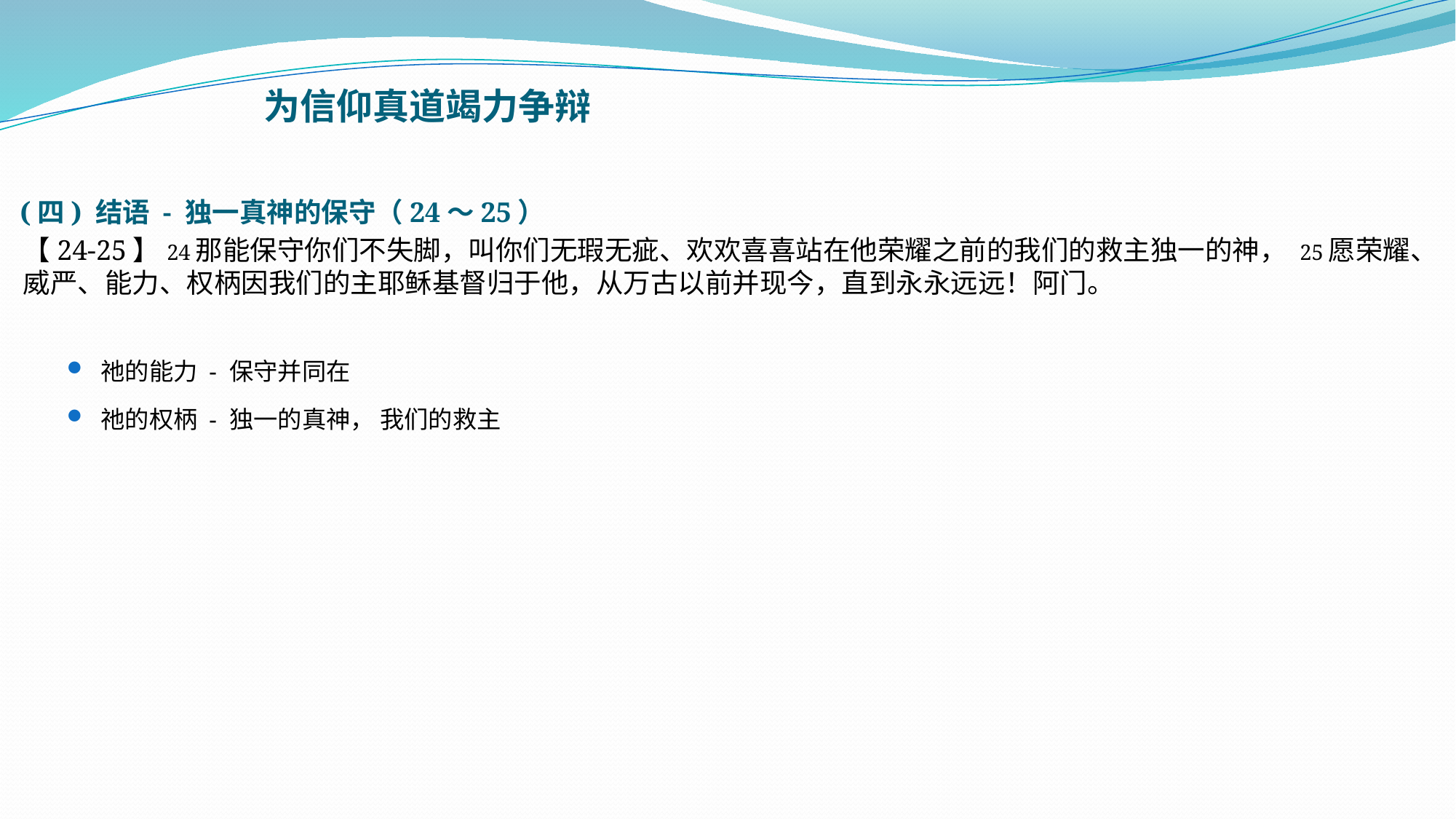

# 为信仰真道竭力争辩
(四) 结语 - 独一真神的保守（24～25）
【24-25】24那能保守你们不失脚，叫你们无瑕无疵、欢欢喜喜站在他荣耀之前的我们的救主独一的神， 25愿荣耀、威严、能力、权柄因我们的主耶稣基督归于他，从万古以前并现今，直到永永远远！阿门。

祂的能力 - 保守并同在
祂的权柄 - 独一的真神， 我们的救主